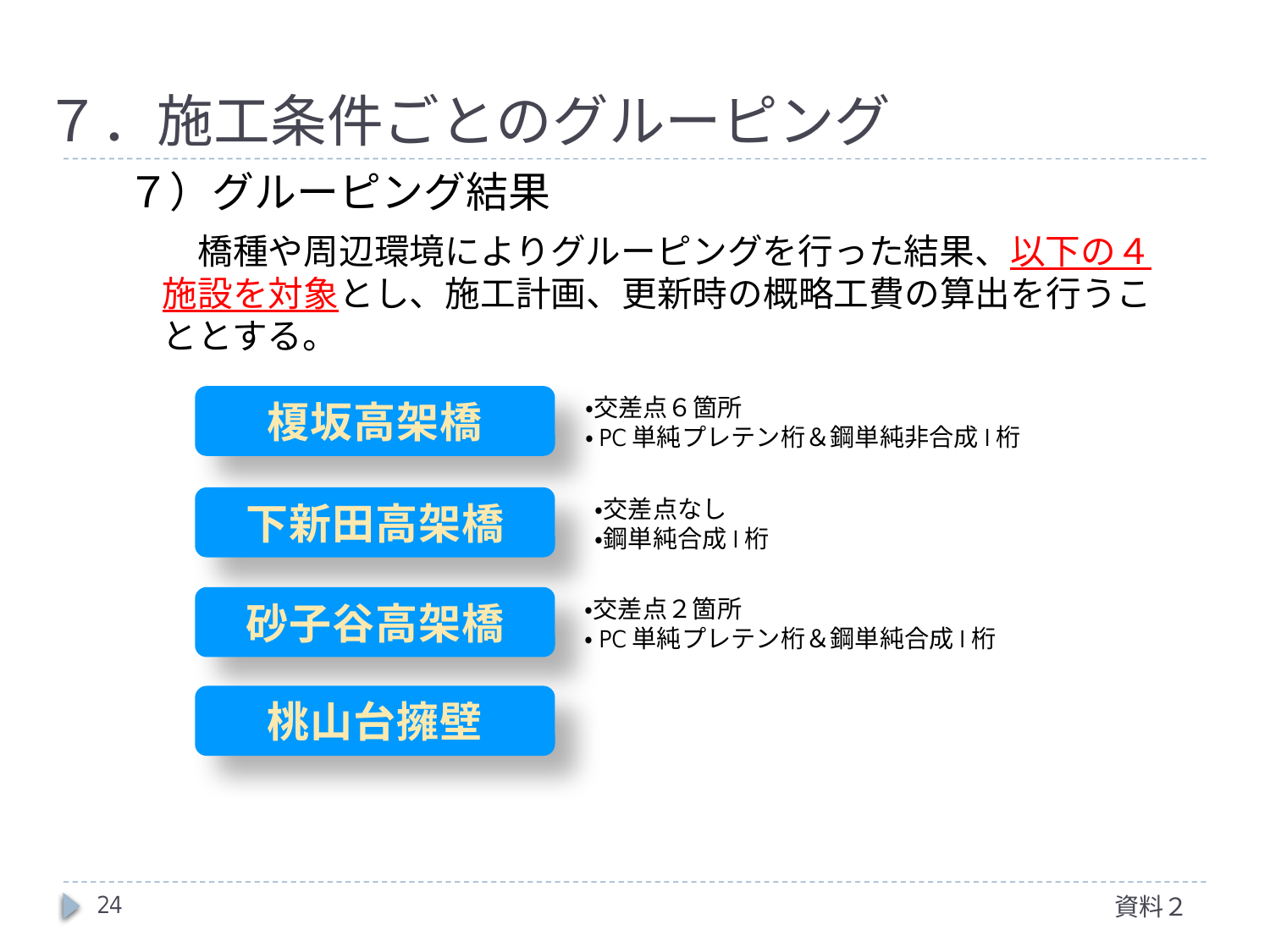

７．施工条件ごとのグルーピング
７）グルーピング結果
　橋種や周辺環境によりグルーピングを行った結果、以下の４施設を対象とし、施工計画、更新時の概略工費の算出を行うこととする。
榎坂高架橋
・交差点６箇所
・PC単純プレテン桁＆鋼単純非合成I桁
下新田高架橋
・交差点なし
・鋼単純合成I桁
砂子谷高架橋
・交差点２箇所
・PC単純プレテン桁＆鋼単純合成I桁
桃山台擁壁
24
資料２